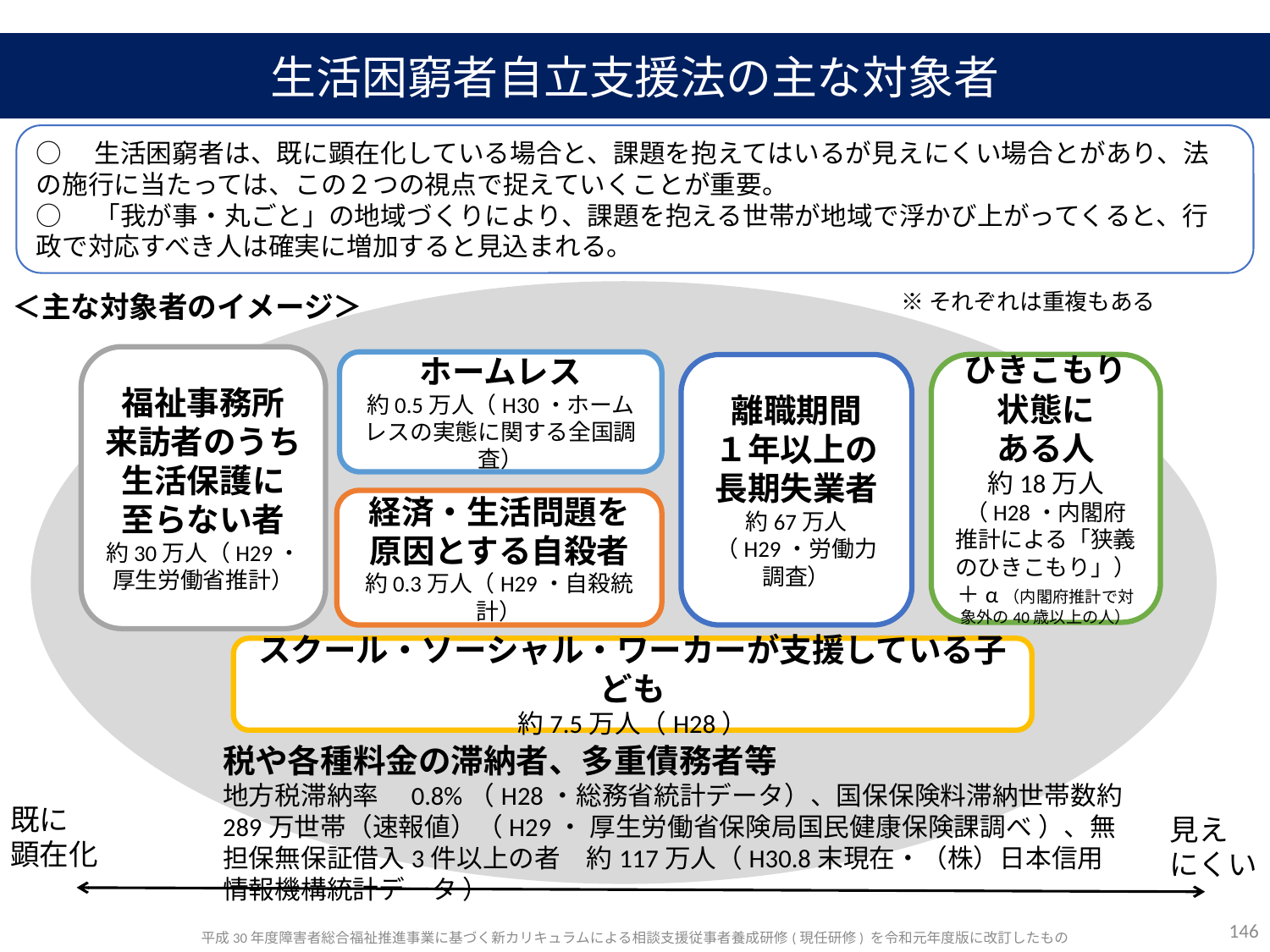

生活困窮者自立支援法の主な対象者
○　生活困窮者は、既に顕在化している場合と、課題を抱えてはいるが見えにくい場合とがあり、法の施行に当たっては、この２つの視点で捉えていくことが重要。
○　「我が事・丸ごと」の地域づくりにより、課題を抱える世帯が地域で浮かび上がってくると、行政で対応すべき人は確実に増加すると見込まれる。

※それぞれは重複もある
＜主な対象者のイメージ＞
福祉事務所
来訪者のうち
生活保護に
至らない者
約30万人（H29・厚生労働省推計）
ホームレス
約0.5万人（H30・ホームレスの実態に関する全国調査）
離職期間
１年以上の長期失業者
約67万人（H29・労働力調査）
ひきこもり
状態に
ある人
約18万人（H28・内閣府推計による「狭義のひきこもり」）＋α（内閣府推計で対象外の40歳以上の人）
経済・生活問題を
原因とする自殺者
約0.3万人（H29・自殺統計）
スクール・ソーシャル・ワーカーが支援している子ども
約7.5万人（H28）
税や各種料金の滞納者、多重債務者等
地方税滞納率　0.8%（H28・総務省統計データ）、国保保険料滞納世帯数約289万世帯（速報値）（H29・ 厚生労働省保険局国民健康保険課調べ ）、無担保無保証借入3件以上の者　約117万人（H30.8末現在・（株）日本信用情報機構統計データ ）
既に
顕在化
見え
にくい
146
平成30年度障害者総合福祉推進事業に基づく新カリキュラムによる相談支援従事者養成研修(現任研修) を令和元年度版に改訂したもの